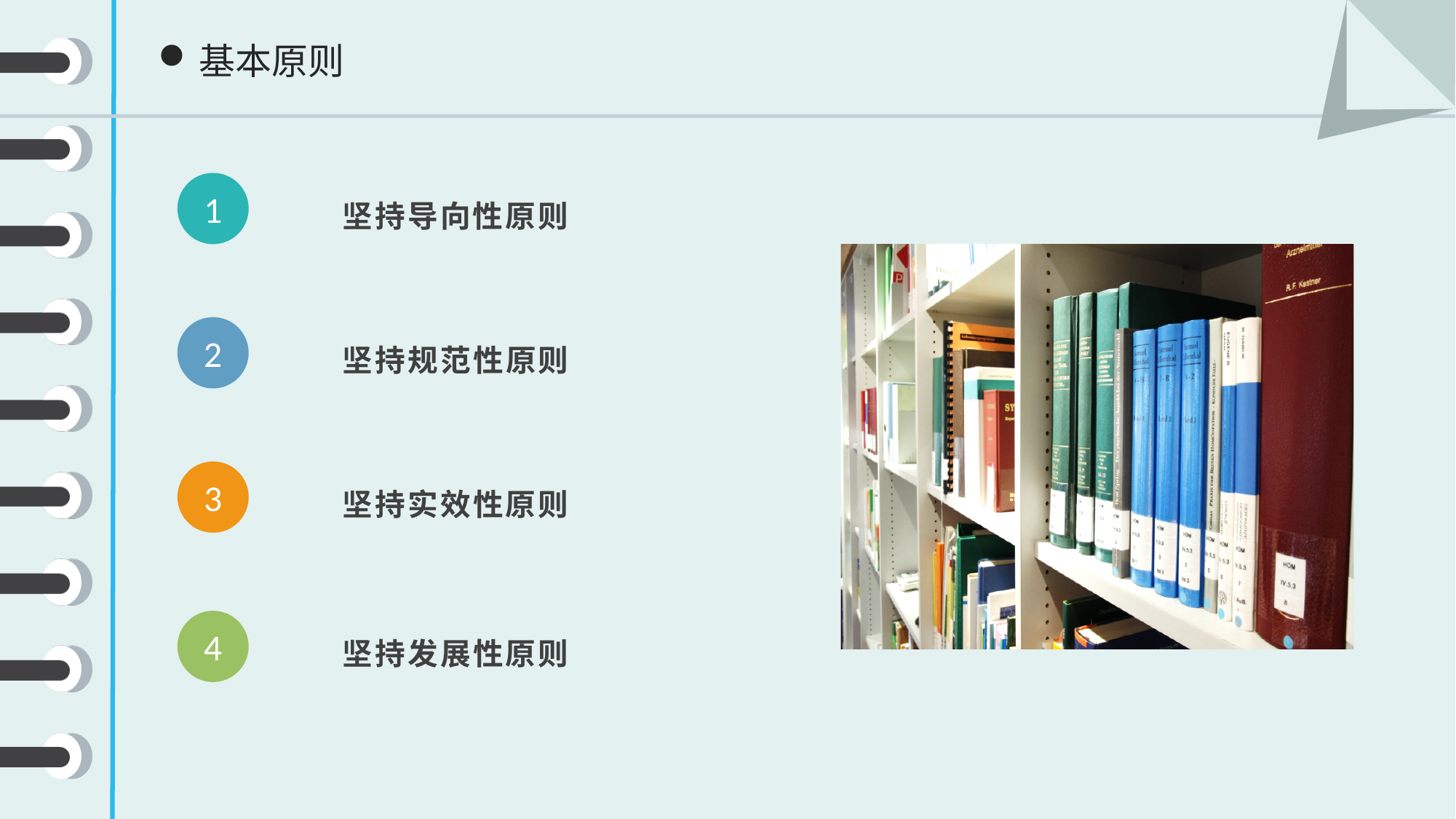

基本原则
1
坚持导向性原则

2
坚持规范性原则
3
坚持实效性原则
4
坚持发展性原则